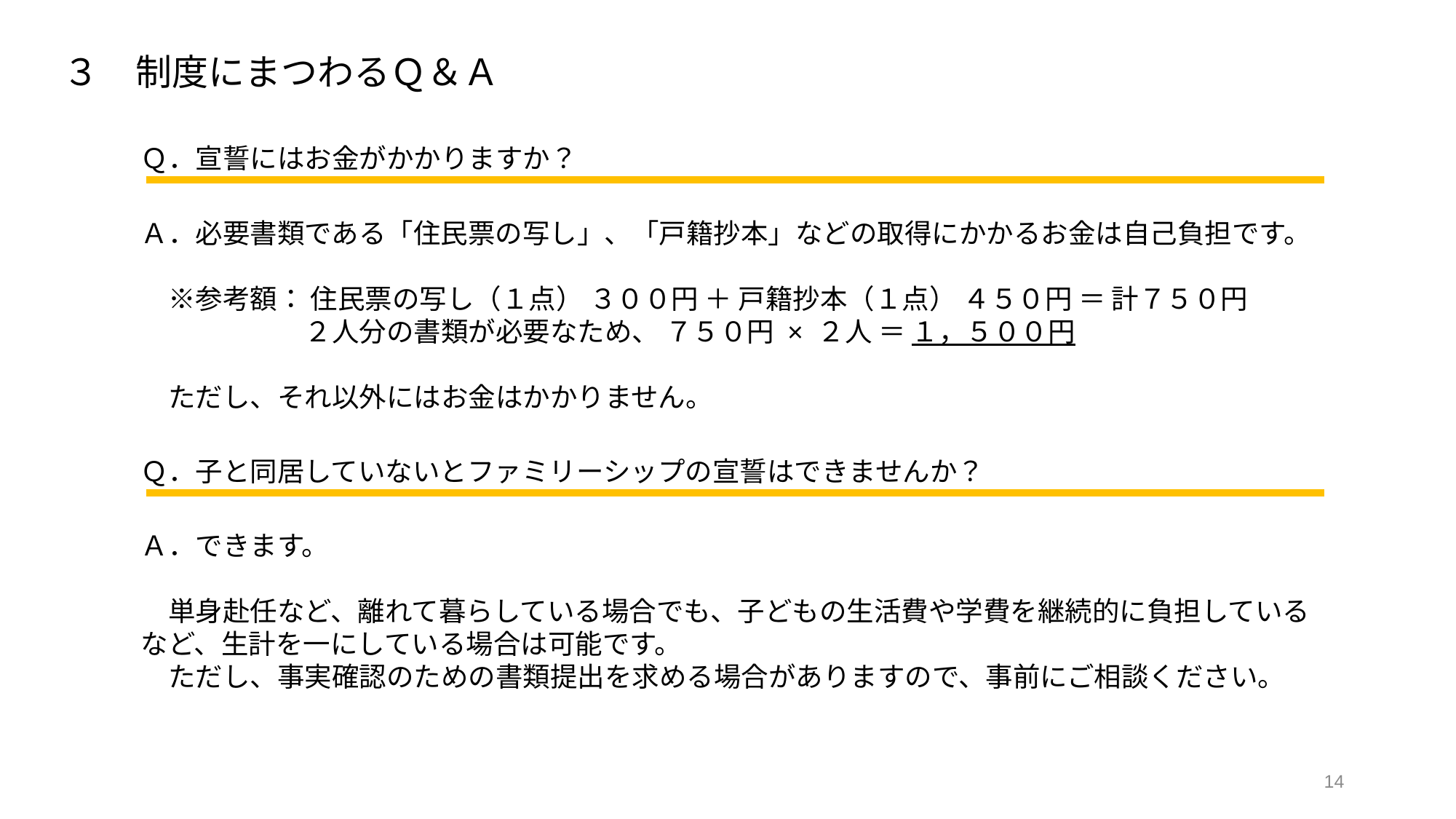

３　制度にまつわるＱ＆Ａ
Ｑ．宣誓にはお金がかかりますか？
Ａ．必要書類である「住民票の写し」、「戸籍抄本」などの取得にかかるお金は自己負担です。

　※参考額： 住民票の写し（１点） ３００円 ＋ 戸籍抄本（１点） ４５０円 ＝ 計７５０円
　　　　　　２人分の書類が必要なため、 ７５０円 × ２人 ＝ １，５００円

　ただし、それ以外にはお金はかかりません。
Ｑ．子と同居していないとファミリーシップの宣誓はできませんか？
Ａ．できます。

　単身赴任など、離れて暮らしている場合でも、子どもの生活費や学費を継続的に負担しているなど、生計を一にしている場合は可能です。
　ただし、事実確認のための書類提出を求める場合がありますので、事前にご相談ください。
14